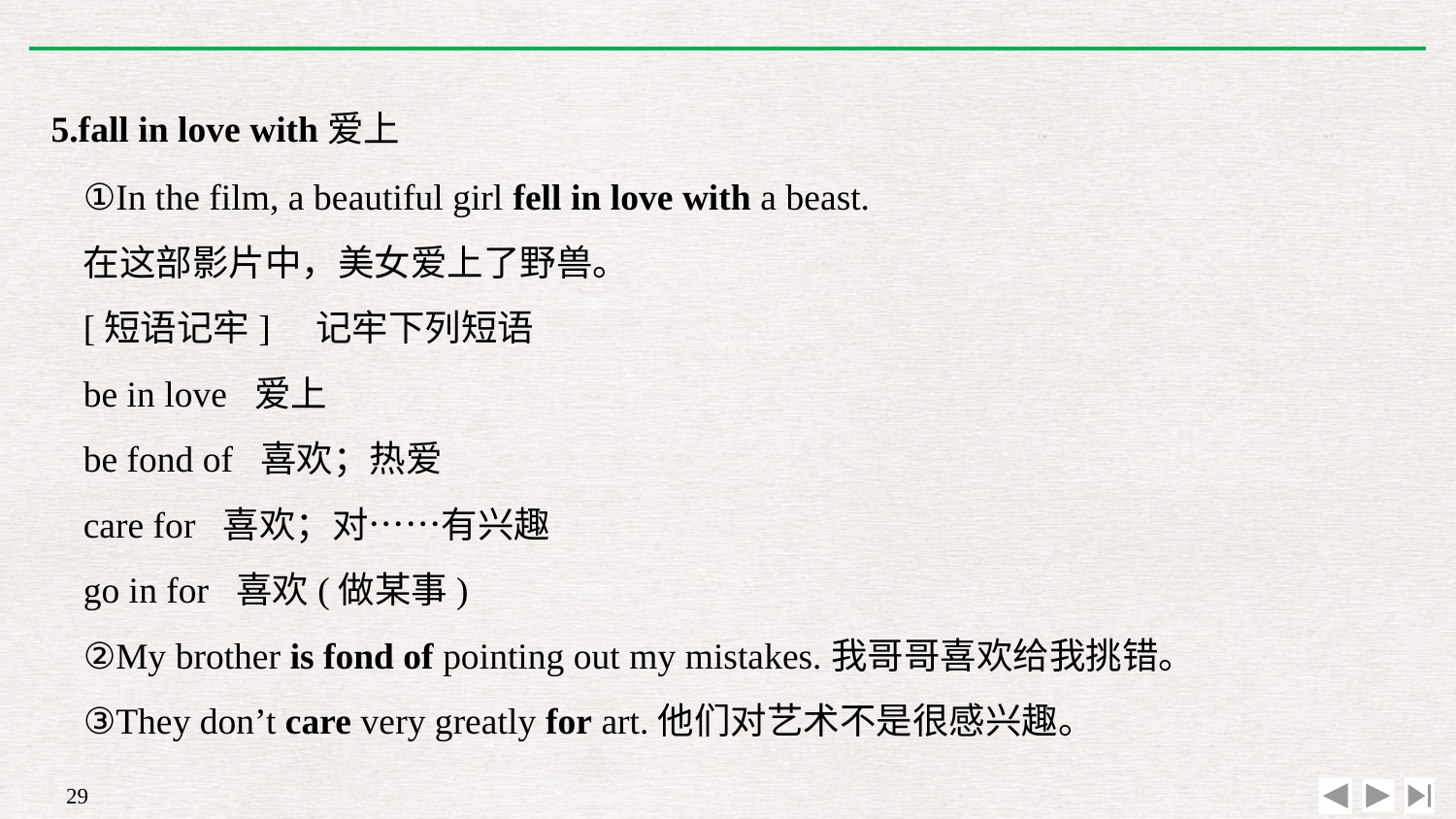

5.fall in love with爱上
①In the film, a beautiful girl fell in love with a beast.
在这部影片中，美女爱上了野兽。
[短语记牢]　记牢下列短语
be in love  爱上
be fond of  喜欢；热爱
care for  喜欢；对……有兴趣
go in for  喜欢(做某事)
②My brother is fond of pointing out my mistakes.我哥哥喜欢给我挑错。
③They don’t care very greatly for art.他们对艺术不是很感兴趣。